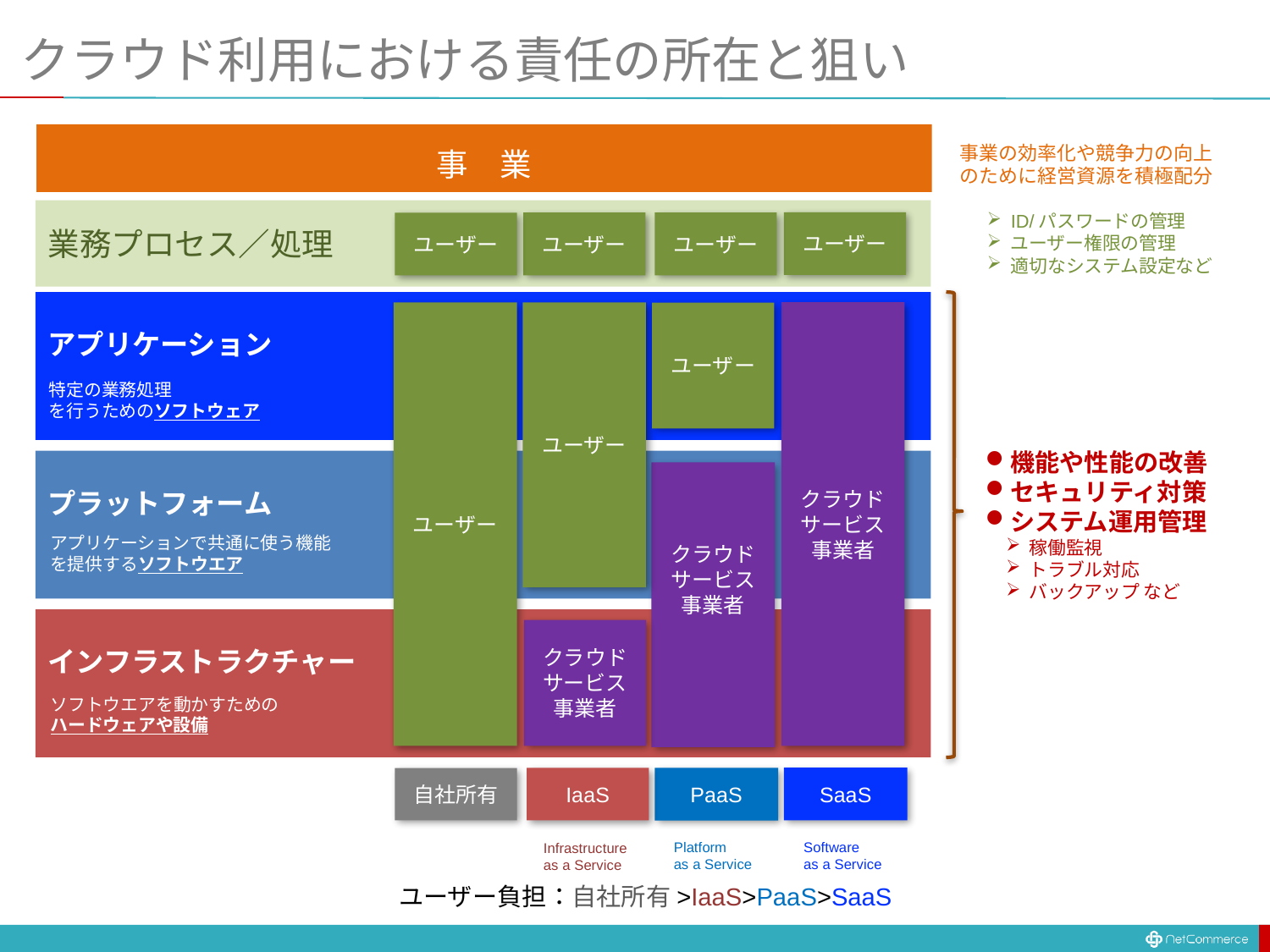

# クラウド利用における責任の所在と狙い

事業の効率化や競争力の向上
のために経営資源を積極配分
事　業
業務プロセス／処理
ID/パスワードの管理
ユーザー権限の管理
適切なシステム設定など
ユーザー
ユーザー
ユーザー
ユーザー
アプリケーション

クラウド
サービス
事業者
ユーザー
ユーザー
ユーザー
特定の業務処理
を行うためのソフトウェア
機能や性能の改善
セキュリティ対策
システム運用管理
稼働監視
トラブル対応
バックアップ など
プラットフォーム

クラウド
サービス
事業者

アプリケーションで共通に使う機能
を提供するソフトウエア
インフラストラクチャー

クラウド
サービス
事業者
ソフトウエアを動かすための
ハードウェアや設備
SaaS
PaaS
IaaS
自社所有
Platform
as a Service
Software
as a Service
Infrastructure
as a Service
ユーザー負担：自社所有>IaaS>PaaS>SaaS